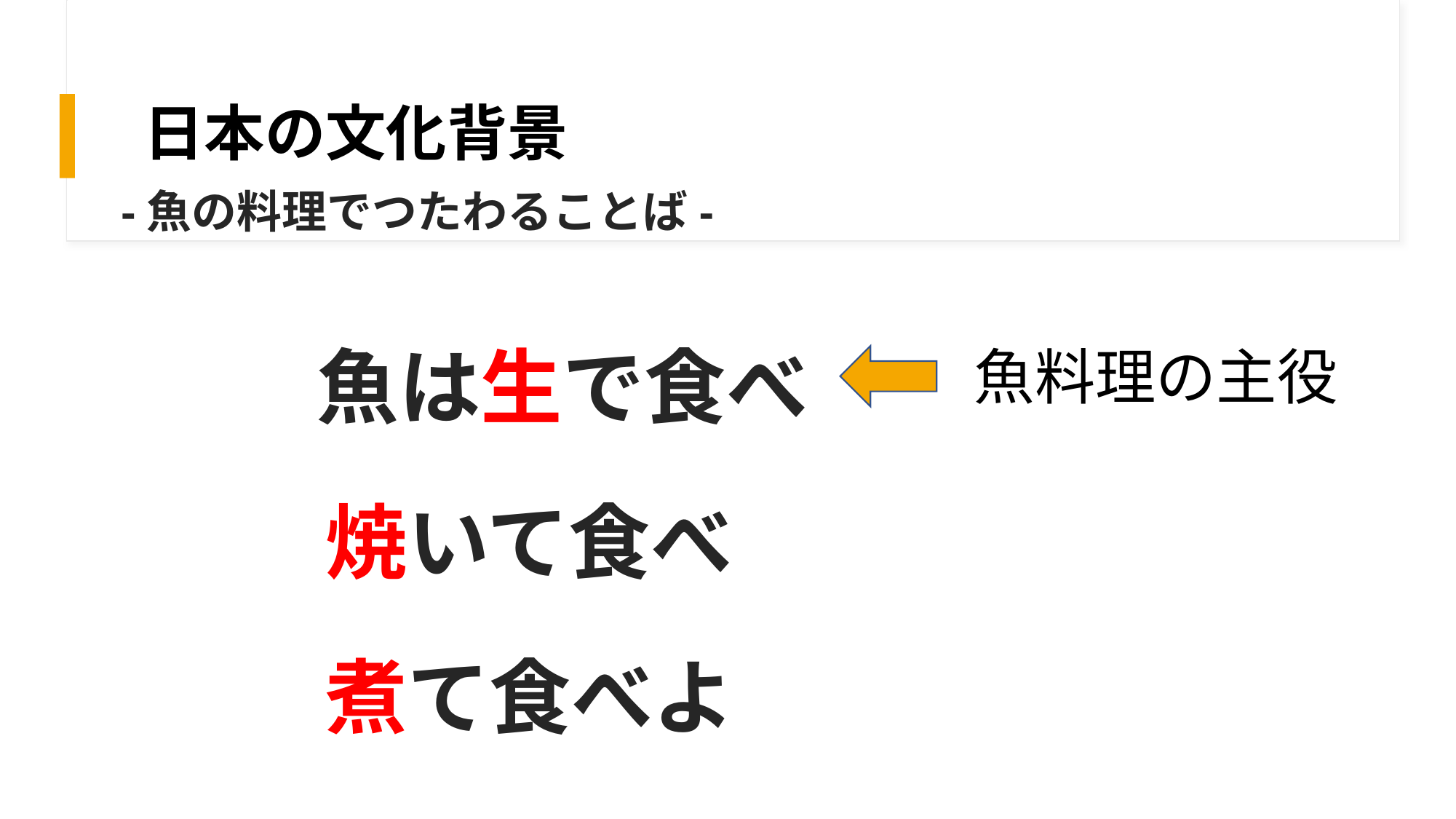

日本の文化背景
-魚の料理でつたわることば-
# 魚は生で食べ
魚料理の主役

焼いて食べ
煮て食べよ